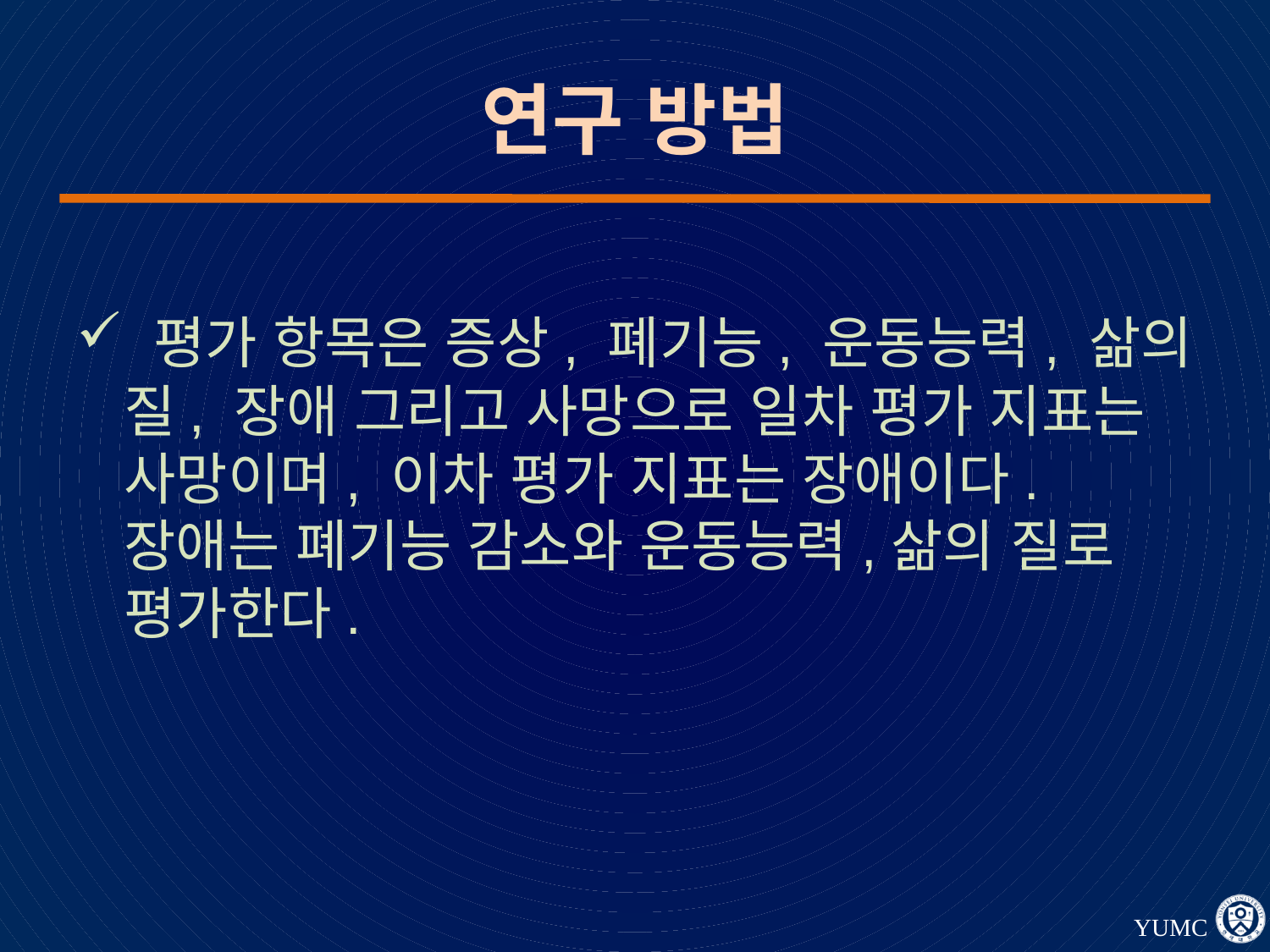

# 연구 방법

 평가 항목은 증상, 폐기능, 운동능력, 삶의 질, 장애 그리고 사망으로 일차 평가 지표는 사망이며, 이차 평가 지표는 장애이다. 장애는 폐기능 감소와 운동능력,삶의 질로 평가한다.